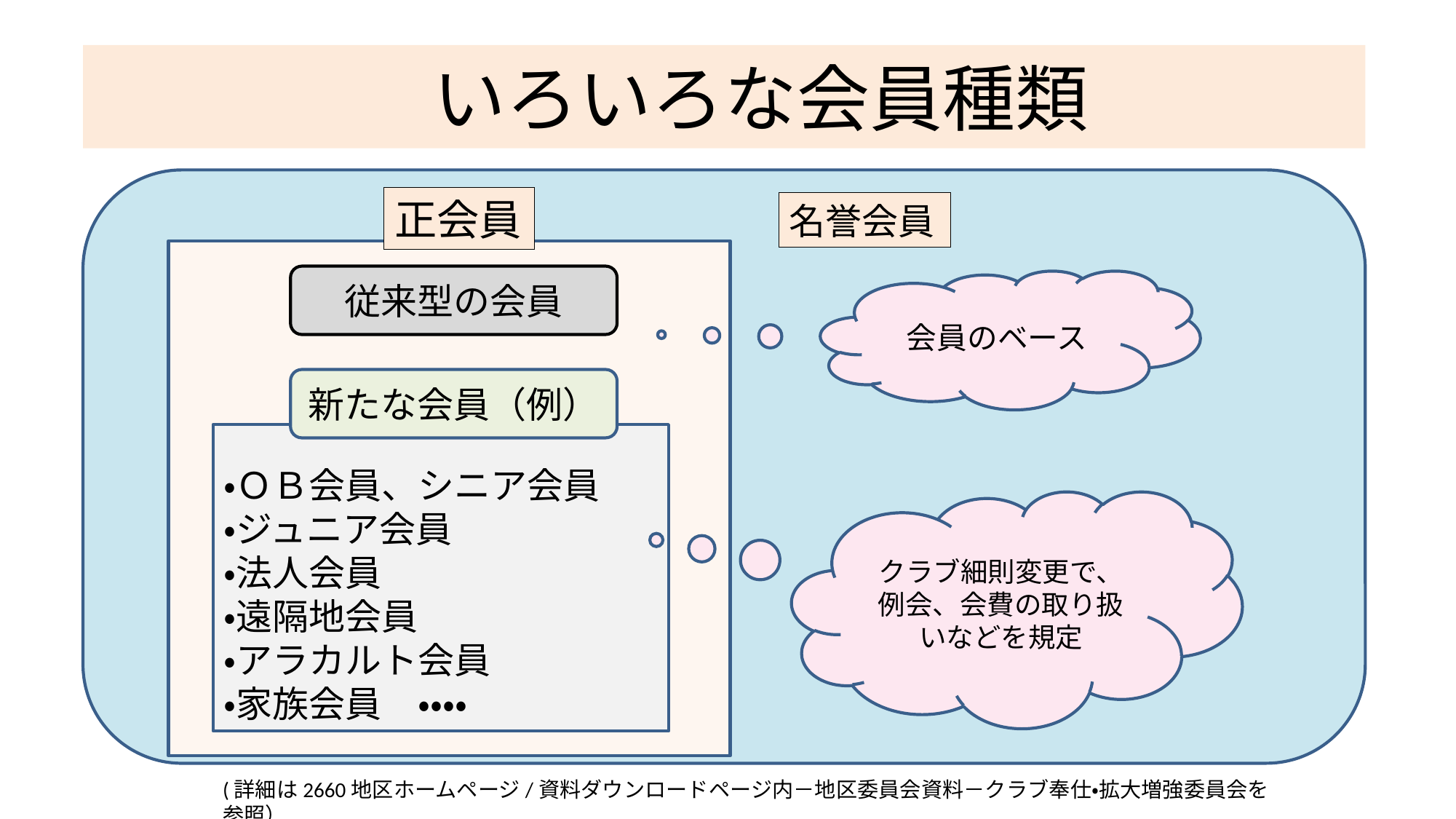

# いろいろな会員種類

正会員
名誉会員

従来型の会員
会員のベース
新たな会員（例）

・ＯＢ会員、シニア会員
・ジュニア会員
・法人会員
・遠隔地会員
・アラカルト会員
・家族会員　・・・・
クラブ細則変更で、
例会、会費の取り扱いなどを規定
(詳細は2660地区ホームページ/資料ダウンロードページ内－地区委員会資料－クラブ奉仕・拡大増強委員会を参照）